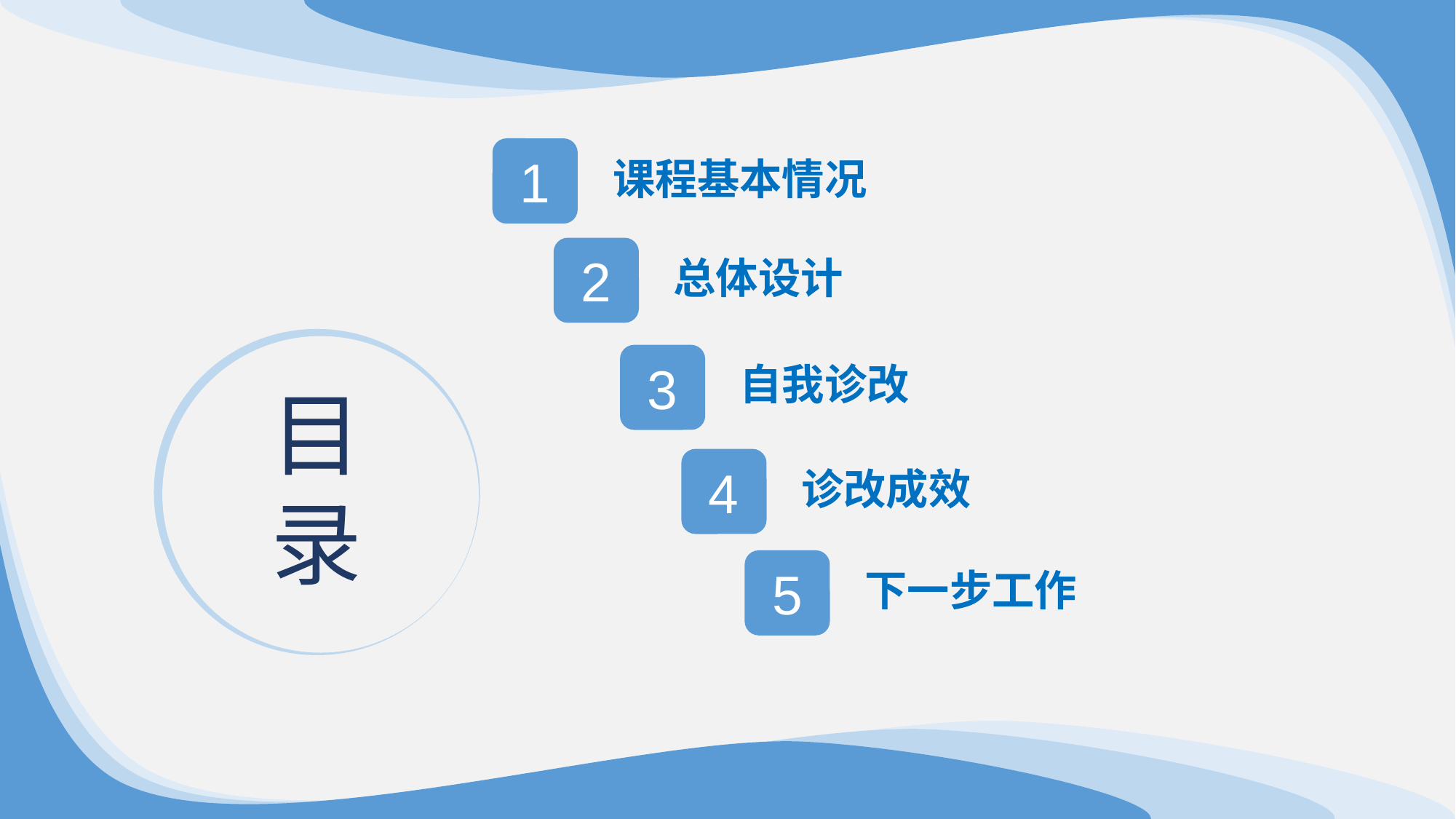

1
课程基本情况
2
总体设计

3
自我诊改
目
录
4
诊改成效

5
下一步工作